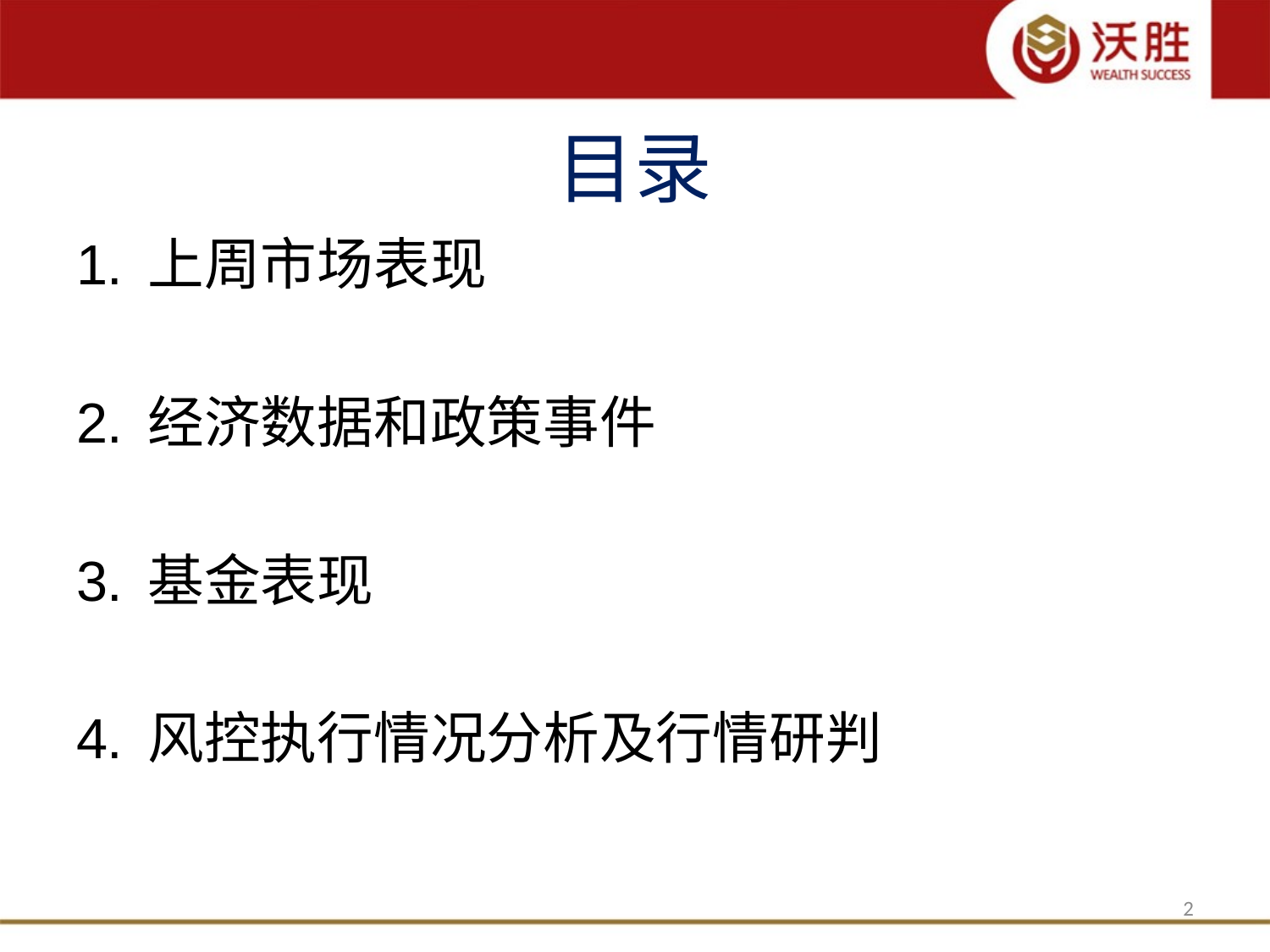

# 目录
上周市场表现

经济数据和政策事件

基金表现

风控执行情况分析及行情研判

2